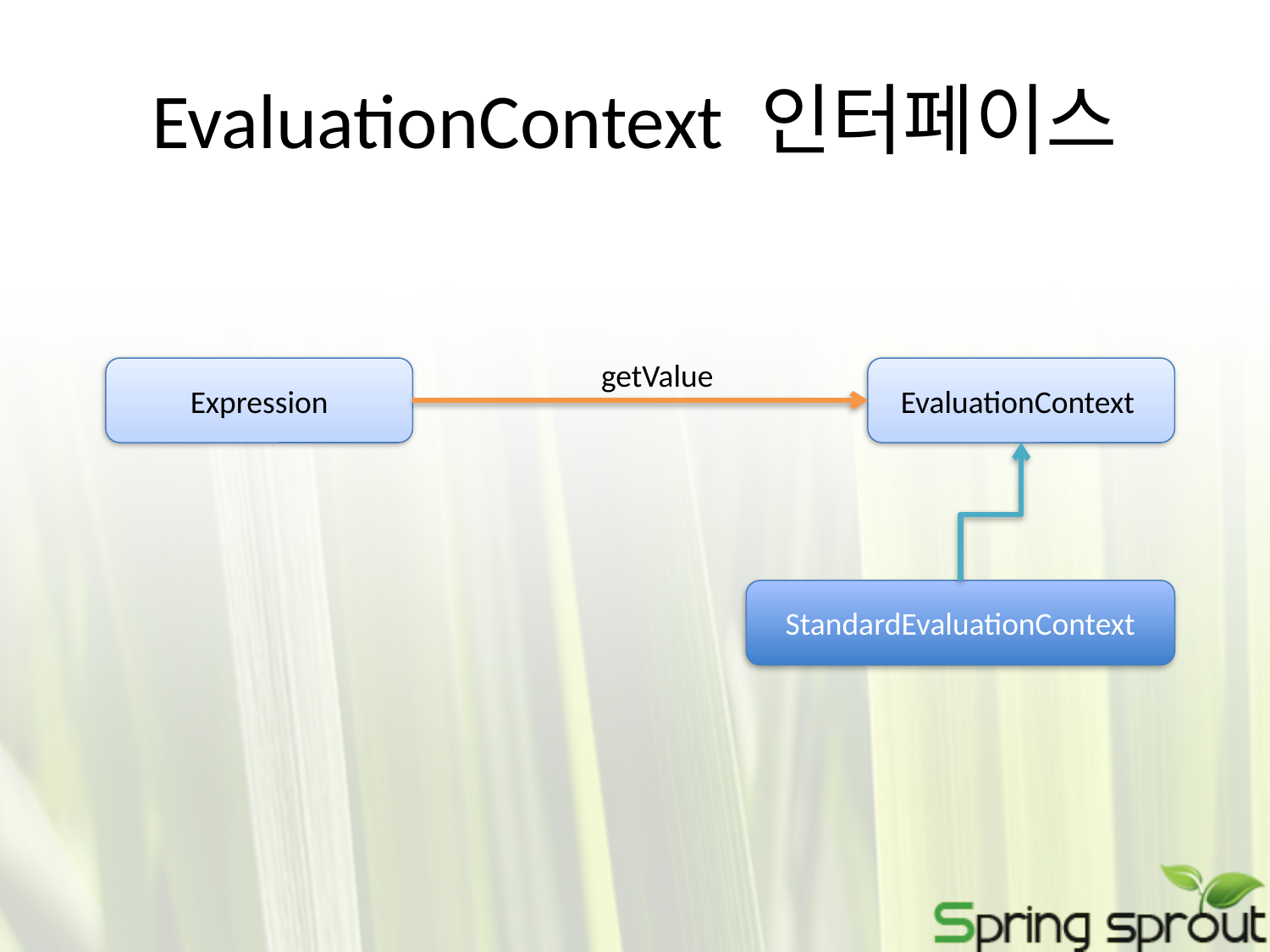

# EvaluationContext 인터페이스
getValue
Expression
EvaluationContext
StandardEvaluationContext